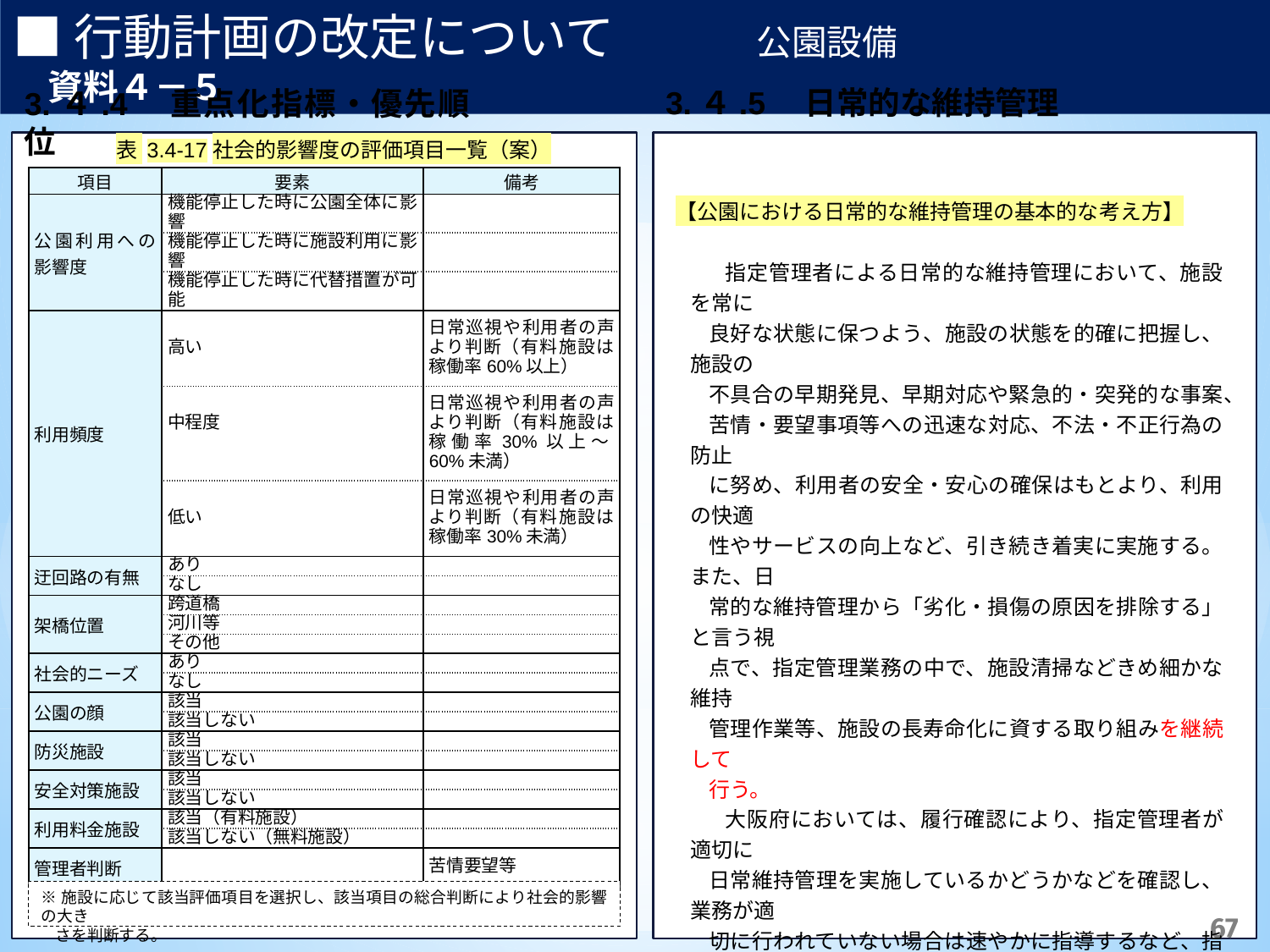

■行動計画の改定について　　　　公園設備　　　　　　　　　　　資料４－５
3.４.5　日常的な維持管理
3.４.4　重点化指標・優先順位
表 3.4‑17社会的影響度の評価項目一覧（案）
(1)　基本的な考え方
【補足】	体制は主に行っている実施主体を記載しており、これによらない場合もある。
※1	日常点検の頻度は当該路線により異なり、交通量2万台/日以上の路線では週2回、それ以外では週1回の頻度で実施。
※2	臨時的に行う緊急点検等は必要に応じて随意実施。

| 項目 | 要素 | 備考 |
| --- | --- | --- |
| 公園利用への影響度 | 機能停止した時に公園全体に影響 |  |
|  | 機能停止した時に施設利用に影響 |  |
|  | 機能停止した時に代替措置が可能 |  |
| 利用頻度 | 高い | 日常巡視や利用者の声より判断（有料施設は稼働率60%以上） |
|  | 中程度 | 日常巡視や利用者の声より判断（有料施設は稼働率30%以上～60%未満） |
|  | 低い | 日常巡視や利用者の声より判断（有料施設は稼働率30%未満） |
| 迂回路の有無 | あり |  |
|  | なし |  |
| 架橋位置 | 跨道橋 |  |
|  | 河川等 |  |
|  | その他 |  |
| 社会的ニーズ | あり |  |
|  | なし |  |
| 公園の顔 | 該当 |  |
|  | 該当しない |  |
| 防災施設 | 該当 |  |
|  | 該当しない |  |
| 安全対策施設 | 該当 |  |
|  | 該当しない |  |
| 利用料金施設 | 該当（有料施設） |  |
|  | 該当しない（無料施設） |  |
| 管理者判断 |  | 苦情要望等 |
【公園における日常的な維持管理の基本的な考え方】

  指定管理者による日常的な維持管理において、施設を常に
良好な状態に保つよう、施設の状態を的確に把握し、施設の
不具合の早期発見、早期対応や緊急的・突発的な事案、
苦情・要望事項等への迅速な対応、不法・不正行為の防止
に努め、利用者の安全・安心の確保はもとより、利用の快適
性やサービスの向上など、引き続き着実に実施する。また、日
常的な維持管理から「劣化・損傷の原因を排除する」と言う視
点で、指定管理業務の中で、施設清掃などきめ細かな維持
管理作業等、施設の長寿命化に資する取り組みを継続して
行う。
  大阪府においては、履行確認により、指定管理者が適切に
日常維持管理を実施しているかどうかなどを確認し、業務が適
切に行われていない場合は速やかに指導するなど、指定管理
業務の改善・向上を図っていく。また、維持管理の効率性、施
設の利用性や需要などの視点で、指定管理者が直面する日
常的な維持管理の中での様々な事案・課題について、大阪
府としても把握し、今後の施設の補修改修等の計画設計に
改善や工夫等の点で役立てるなど、計画的維持管理の向上
に取り組む。

※施設に応じて該当評価項目を選択し、該当項目の総合判断により社会的影響の大き
   さを判断する。
67